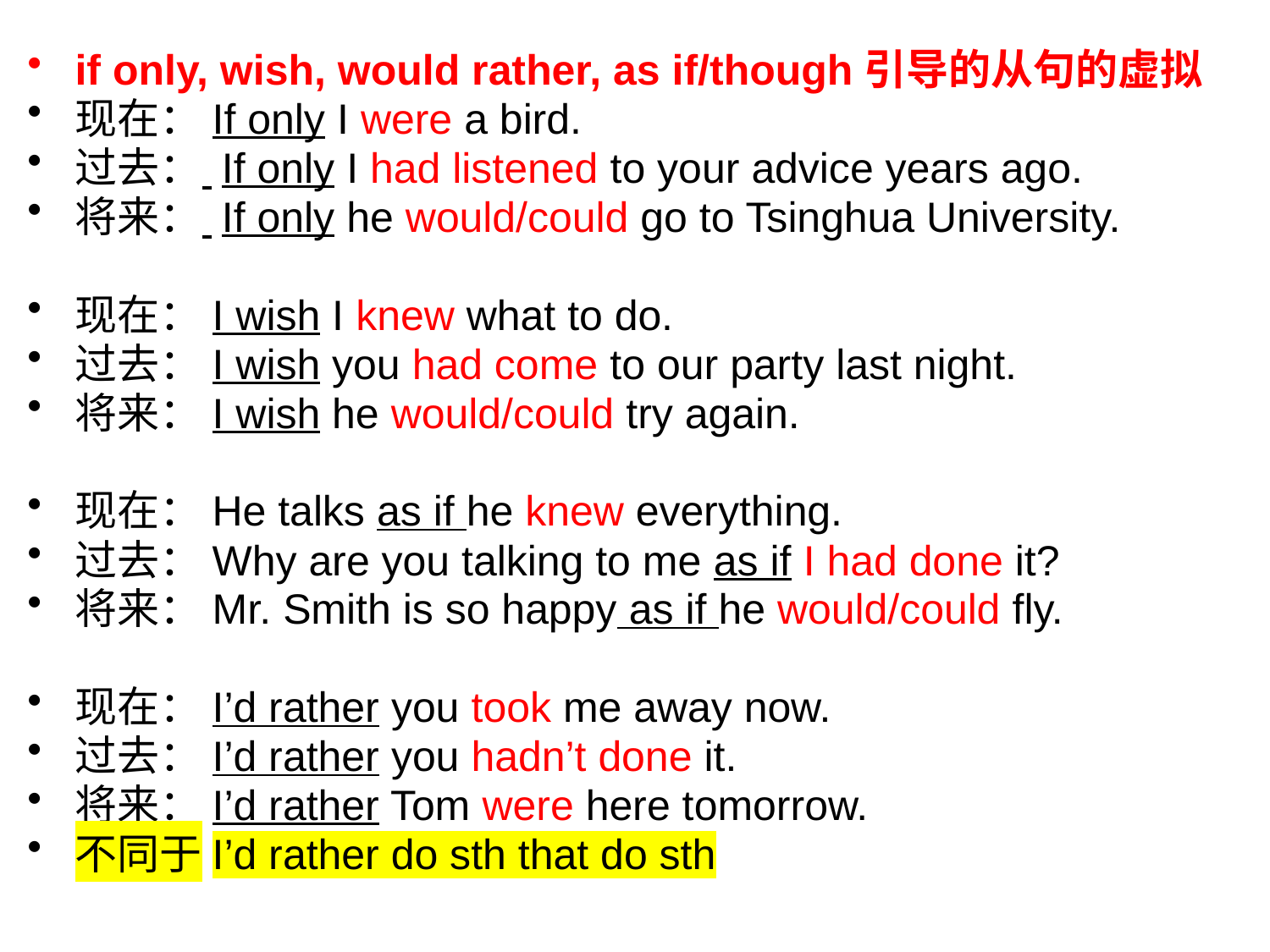

if only, wish, would rather, as if/though引导的从句的虚拟
现在：If only I were a bird.
过去： If only I had listened to your advice years ago.
将来： If only he would/could go to Tsinghua University.

现在：I wish I knew what to do.
过去：I wish you had come to our party last night.
将来：I wish he would/could try again.

现在：He talks as if he knew everything.
过去：Why are you talking to me as if I had done it?
将来：Mr. Smith is so happy as if he would/could fly.

现在：I’d rather you took me away now.
过去：I’d rather you hadn’t done it.
将来：I’d rather Tom were here tomorrow.
不同于I’d rather do sth that do sth